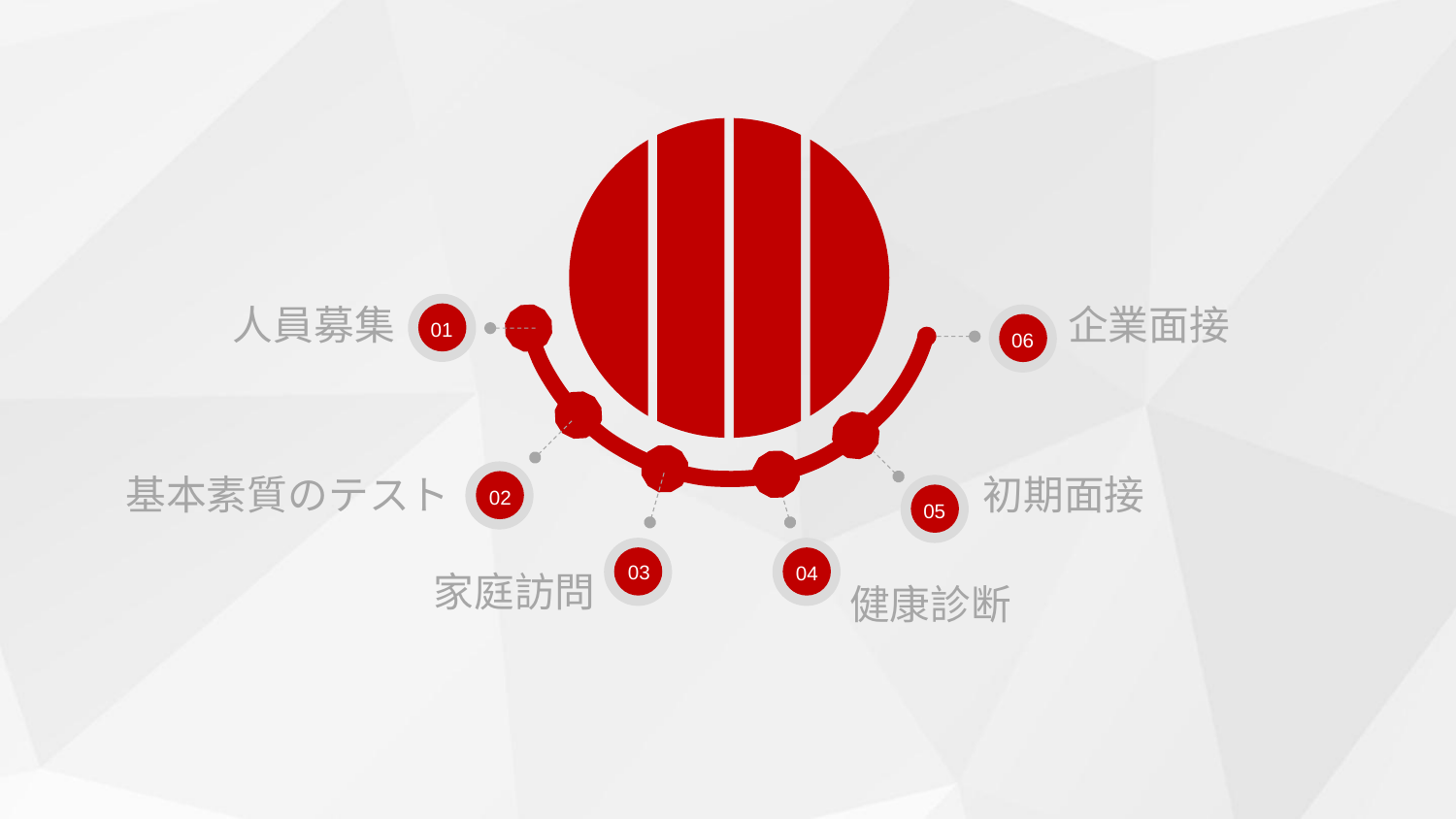

人員募集
企業面接

01

06

基本素質のテスト
初期面接

02

05

04

03
家庭訪問
健康診断